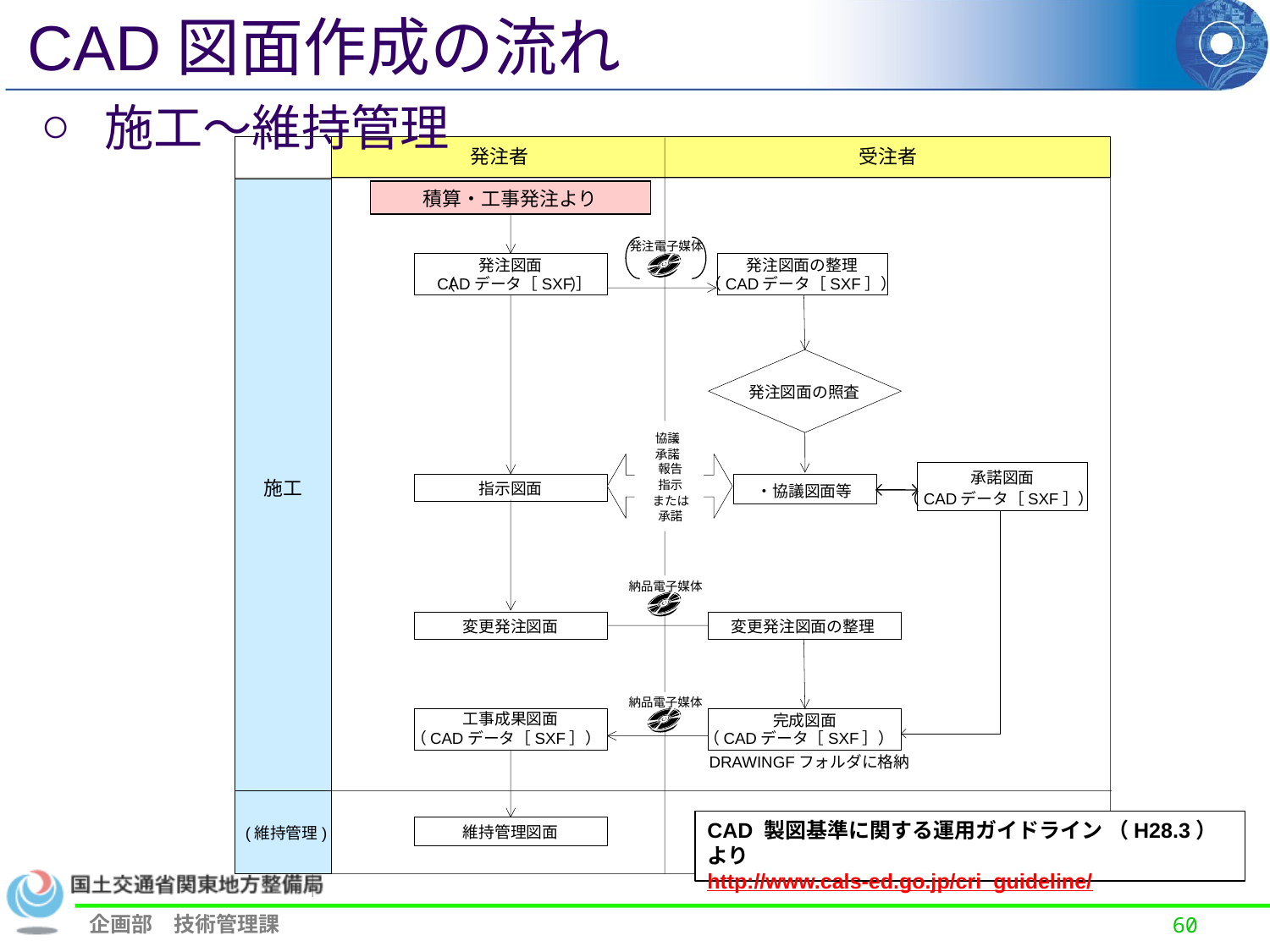

CAD図面作成の流れ
施工～維持管理

発注者
受注者

積算・工事発注より

発注電子媒体

発注図面
発注図面の整理
 CADデータ［SXF］
（CADデータ［SXF］）
（
）

発注図面の照査

協議
、

承諾
、

報告

承諾図面

施工
指示
指示図面
・協議図面等

（CADデータ［SXF］）

または

承諾

納品電子媒体

変更発注図面
変更発注図面の整理

納品電子媒体

工事成果図面

完成図面
（CADデータ［SXF］）
（CADデータ［SXF］）

DRAWINGFフォルダに格納

維持管理図面
(維持管理)

CAD 製図基準に関する運用ガイドライン （H28.3）より
http://www.cals-ed.go.jp/cri_guideline/